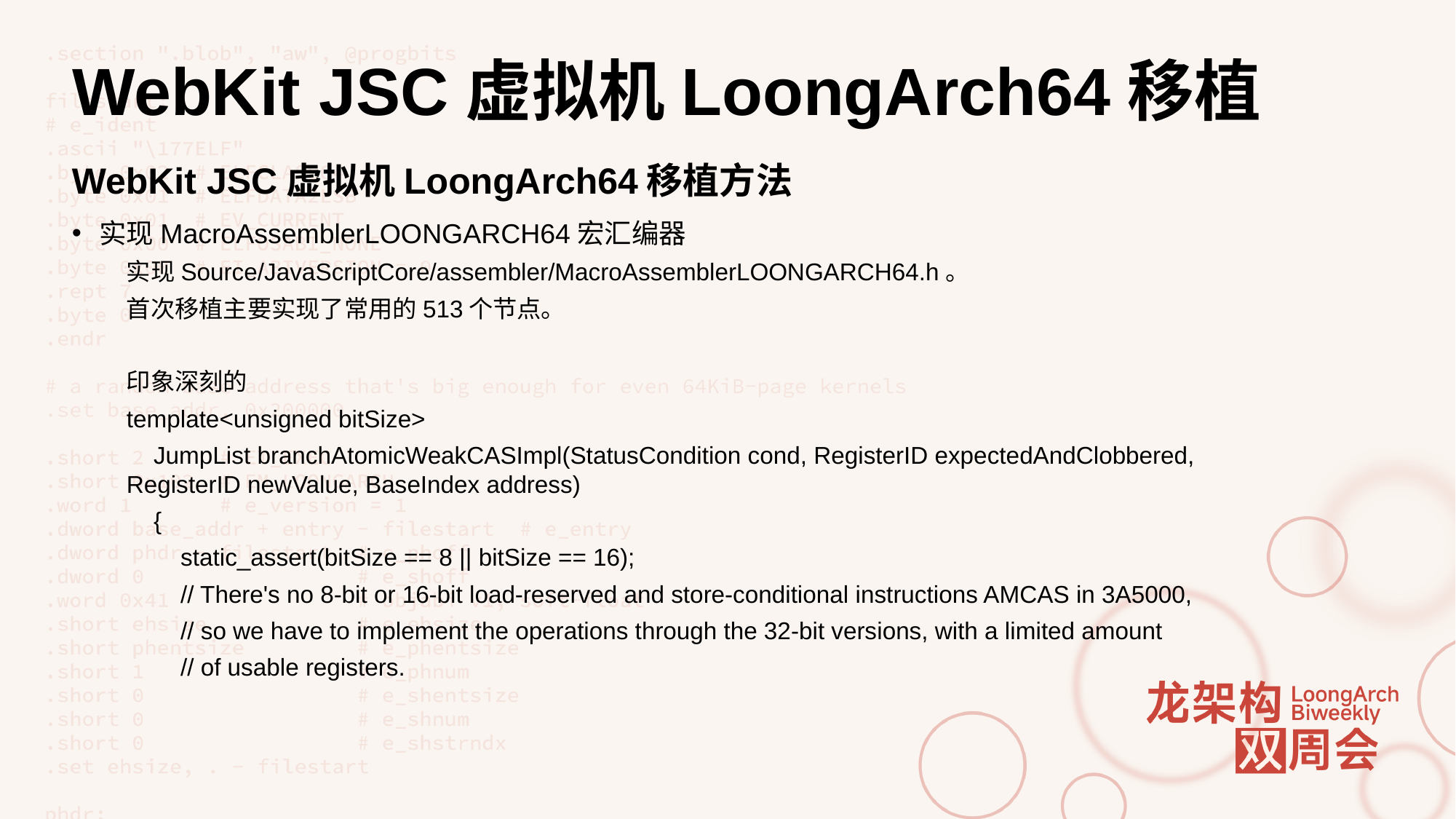

# WebKit JSC虚拟机LoongArch64移植
WebKit JSC虚拟机LoongArch64移植方法
实现MacroAssemblerLOONGARCH64宏汇编器
实现Source/JavaScriptCore/assembler/MacroAssemblerLOONGARCH64.h。
首次移植主要实现了常用的513个节点。

印象深刻的
template<unsigned bitSize>
    JumpList branchAtomicWeakCASImpl(StatusCondition cond, RegisterID expectedAndClobbered, RegisterID newValue, BaseIndex address)
    {
        static_assert(bitSize == 8 || bitSize == 16);
        // There's no 8-bit or 16-bit load-reserved and store-conditional instructions AMCAS in 3A5000,
        // so we have to implement the operations through the 32-bit versions, with a limited amount
        // of usable registers.